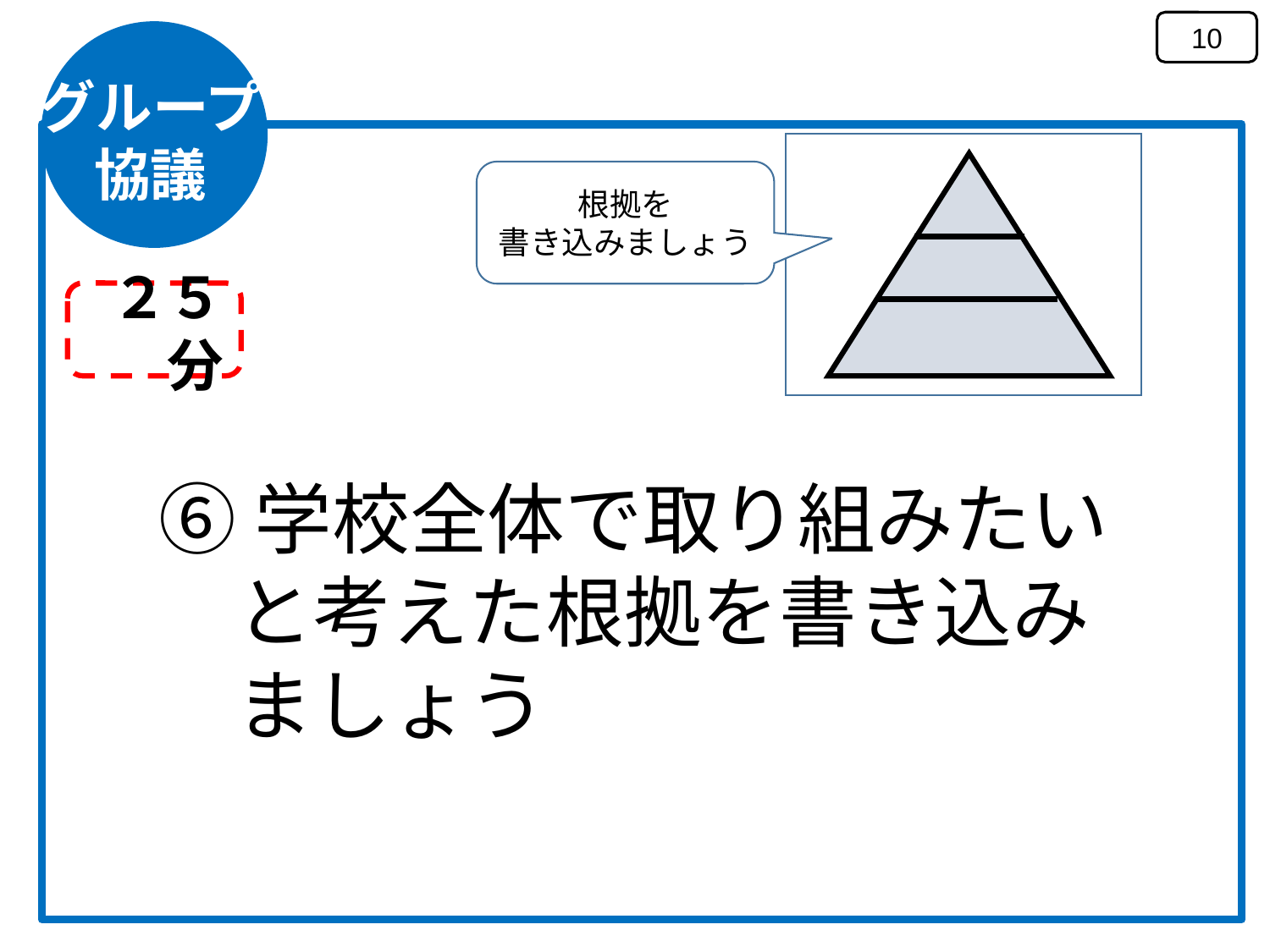

10

グループ
協議

根拠を
書き込みましょう

２５分
⑥学校全体で取り組みたい
　と考えた根拠を書き込み
　ましょう